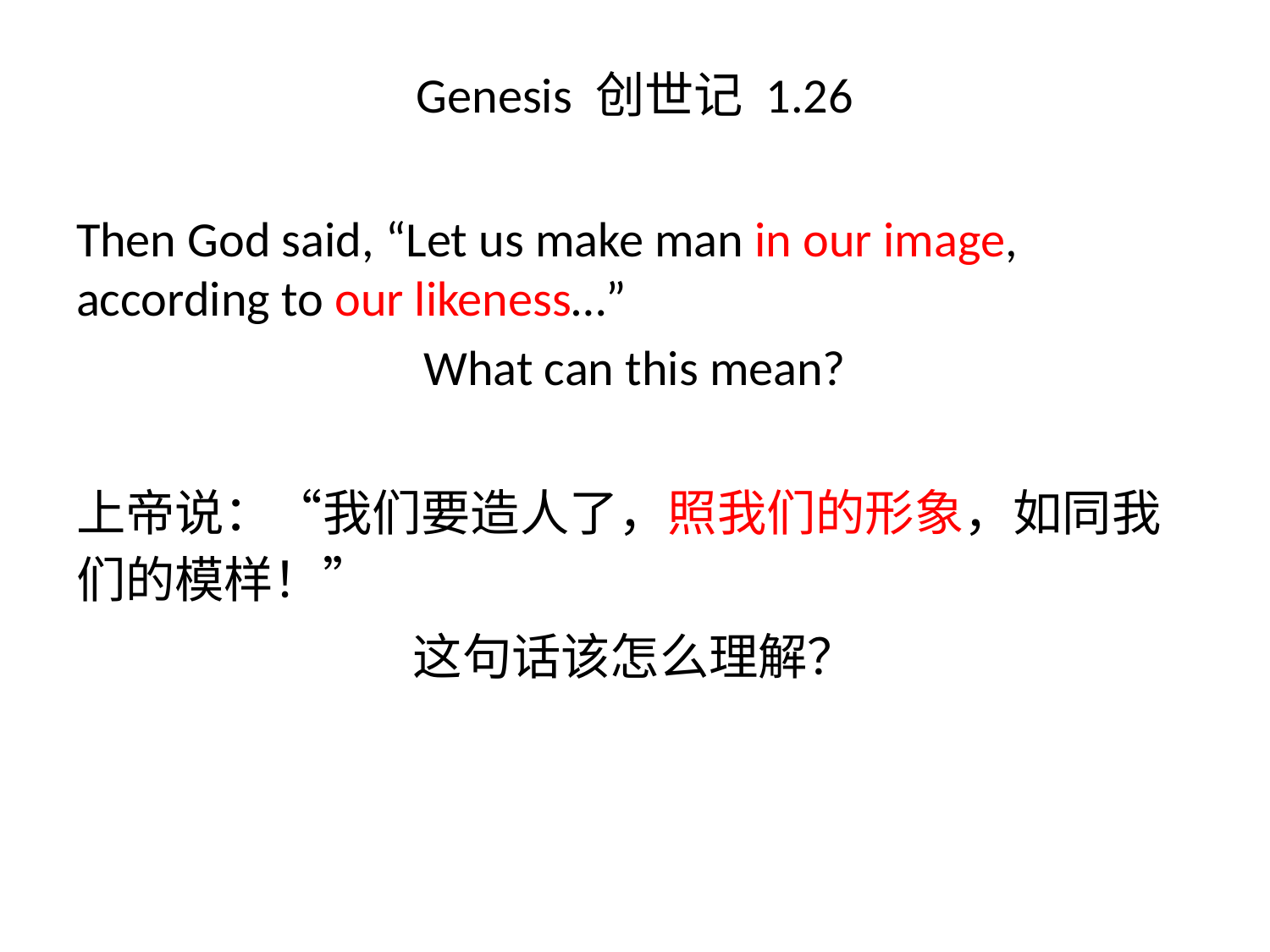

# Genesis 创世记 1.26
Then God said, “Let us make man in our image, according to our likeness…”
What can this mean?

上帝说：“我们要造人了，照我们的形象，如同我们的模样！”
这句话该怎么理解？